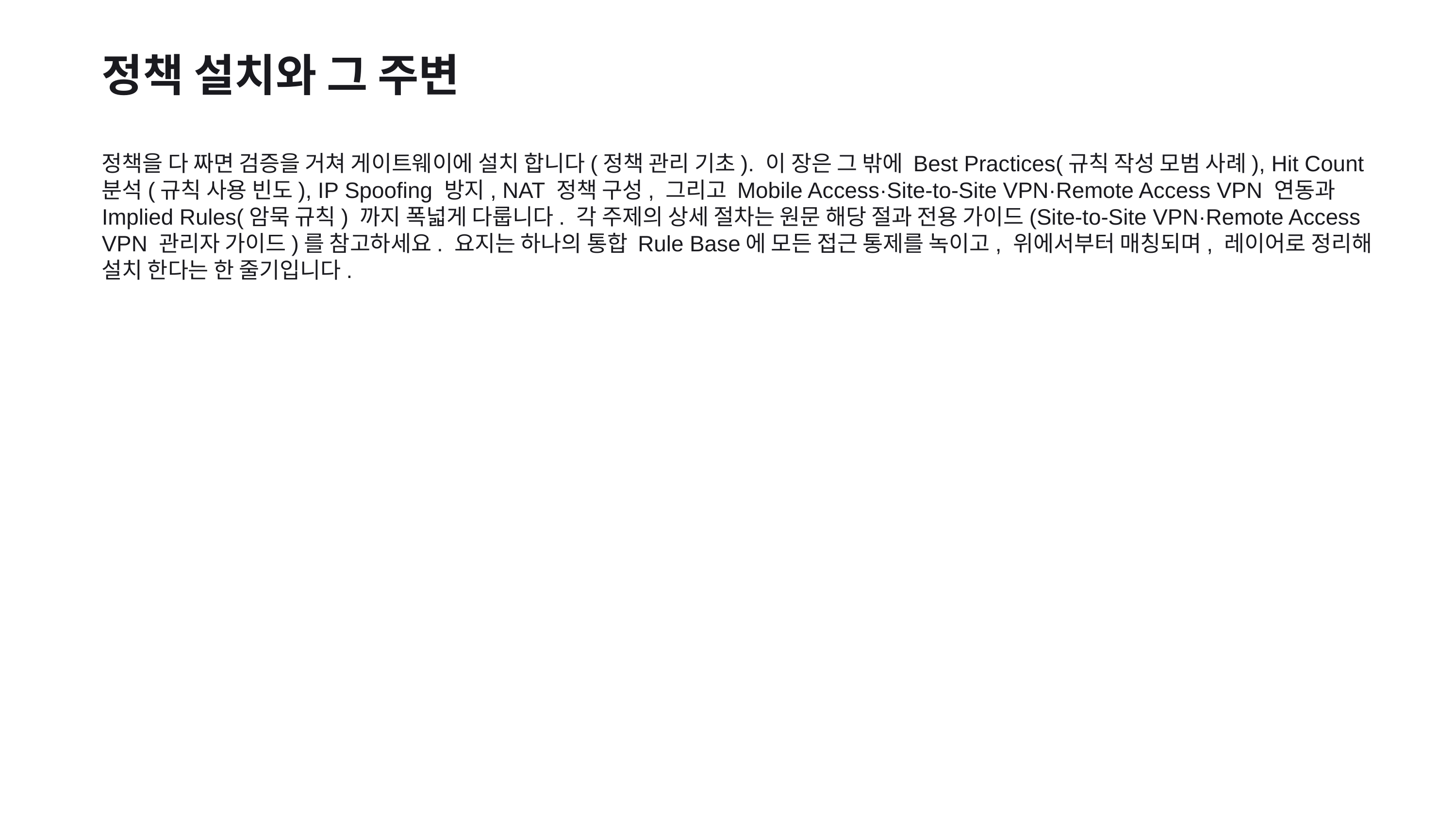

정책 설치와 그 주변
정책을 다 짜면 검증을 거쳐 게이트웨이에 설치 합니다(정책 관리 기초). 이 장은 그 밖에 Best Practices(규칙 작성 모범 사례), Hit Count 분석(규칙 사용 빈도), IP Spoofing 방지, NAT 정책 구성, 그리고 Mobile Access·Site-to-Site VPN·Remote Access VPN 연동과 Implied Rules(암묵 규칙) 까지 폭넓게 다룹니다. 각 주제의 상세 절차는 원문 해당 절과 전용 가이드(Site-to-Site VPN·Remote Access VPN 관리자 가이드)를 참고하세요. 요지는 하나의 통합 Rule Base에 모든 접근 통제를 녹이고, 위에서부터 매칭되며, 레이어로 정리해 설치 한다는 한 줄기입니다.